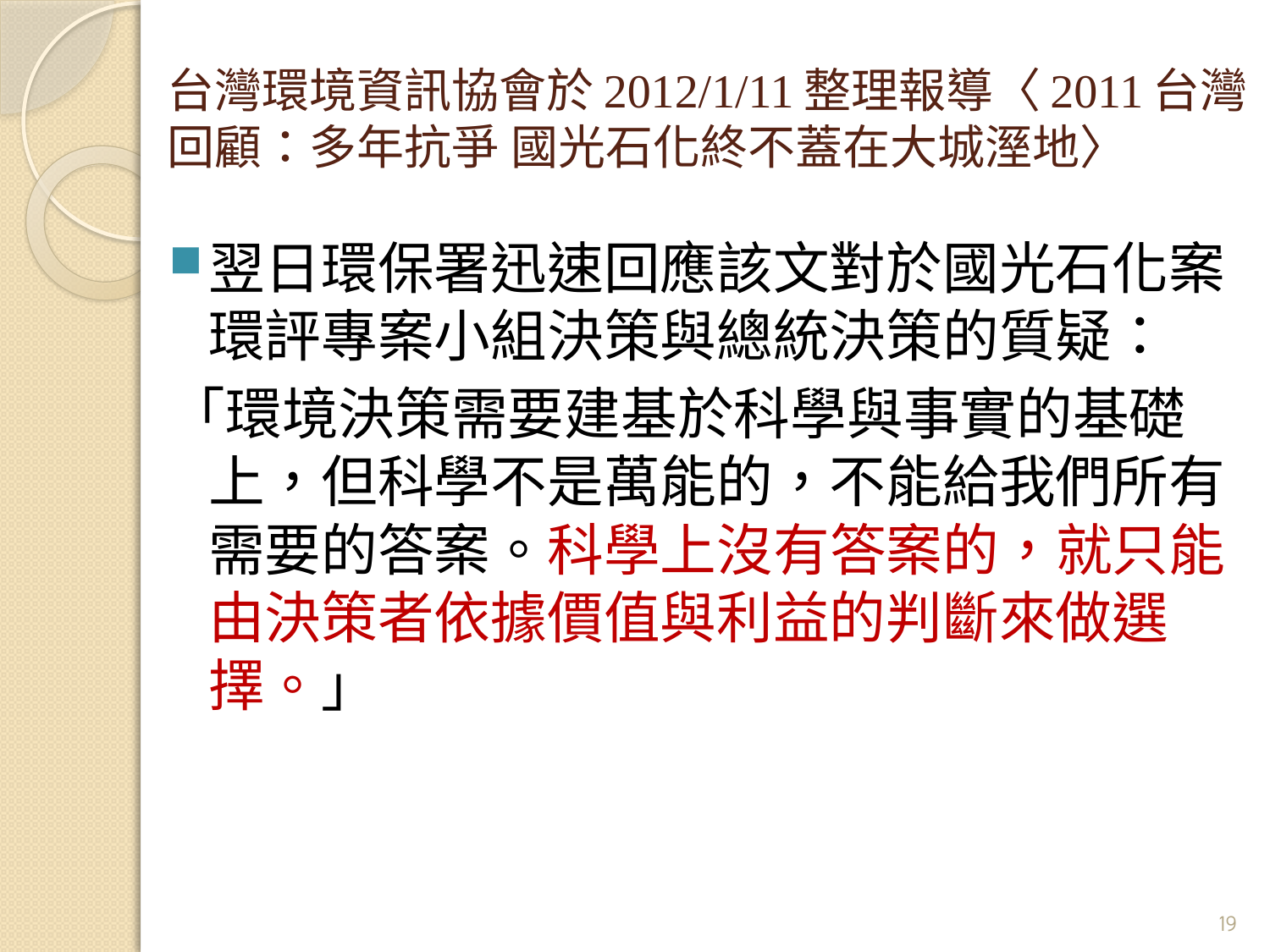

# 台灣環境資訊協會於2012/1/11整理報導〈2011台灣回顧：多年抗爭 國光石化終不蓋在大城溼地〉
翌日環保署迅速回應該文對於國光石化案環評專案小組決策與總統決策的質疑：
「環境決策需要建基於科學與事實的基礎上，但科學不是萬能的，不能給我們所有需要的答案。科學上沒有答案的，就只能由決策者依據價值與利益的判斷來做選擇。」

19